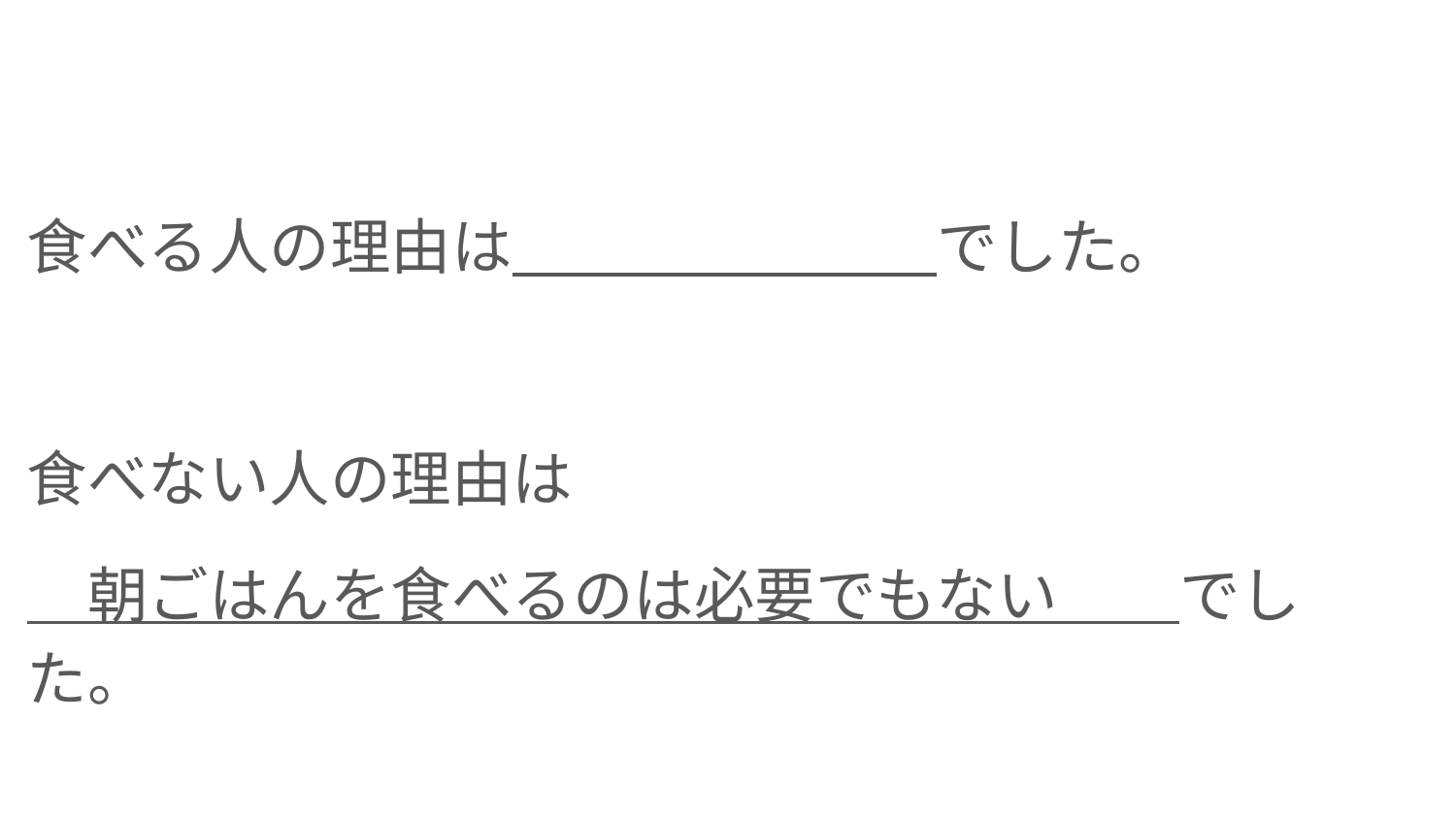

#
食べる人の理由は　　　　　　　でした。

食べない人の理由は
　朝ごはんを食べるのは必要でもない　　でした。